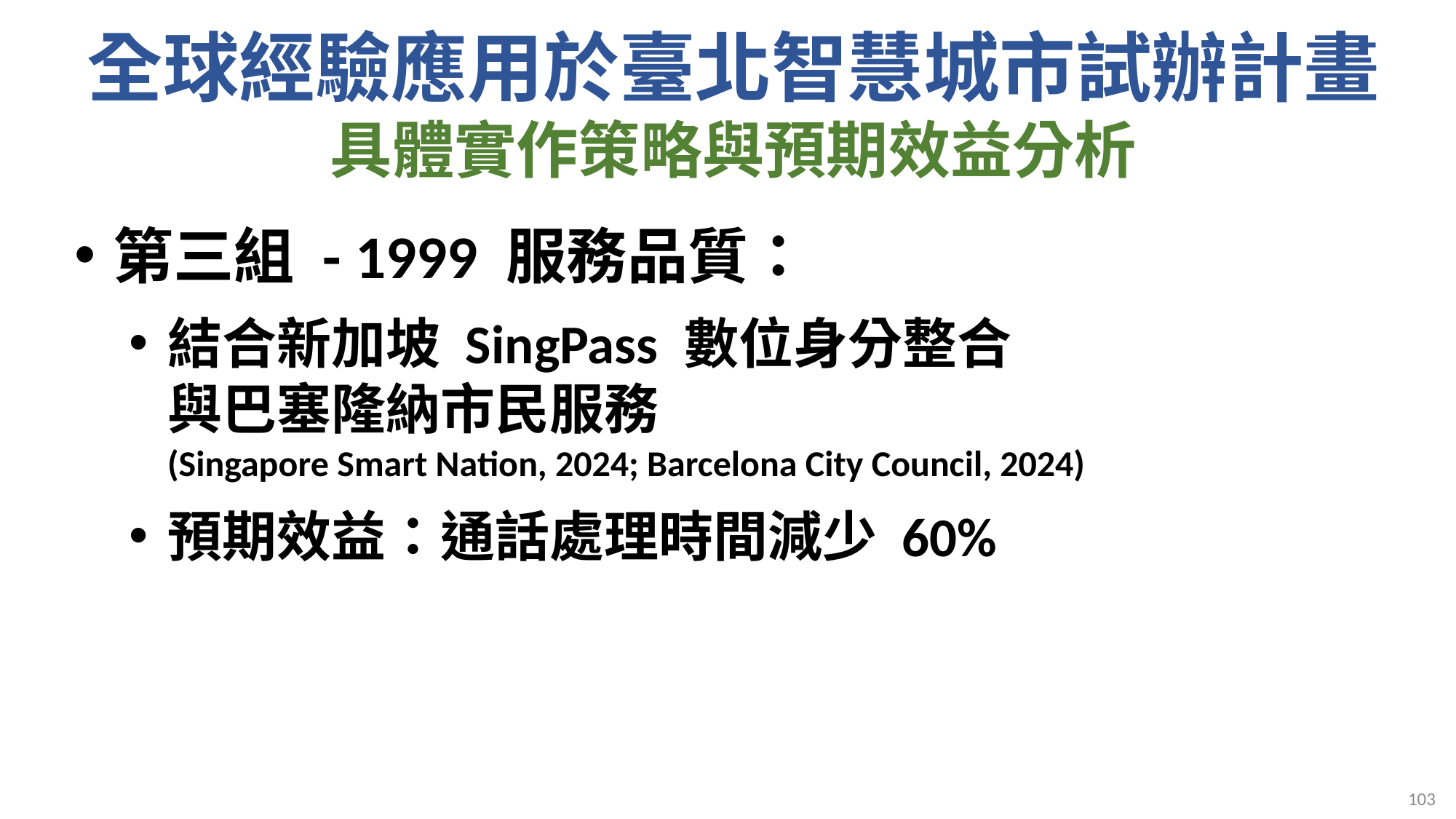

# 全球經驗應用於臺北智慧城市試辦計畫 具體實作策略與預期效益分析
第三組 - 1999 服務品質：
結合新加坡 SingPass 數位身分整合
與巴塞隆納市民服務
(Singapore Smart Nation, 2024; Barcelona City Council, 2024)
預期效益：通話處理時間減少 60%
103